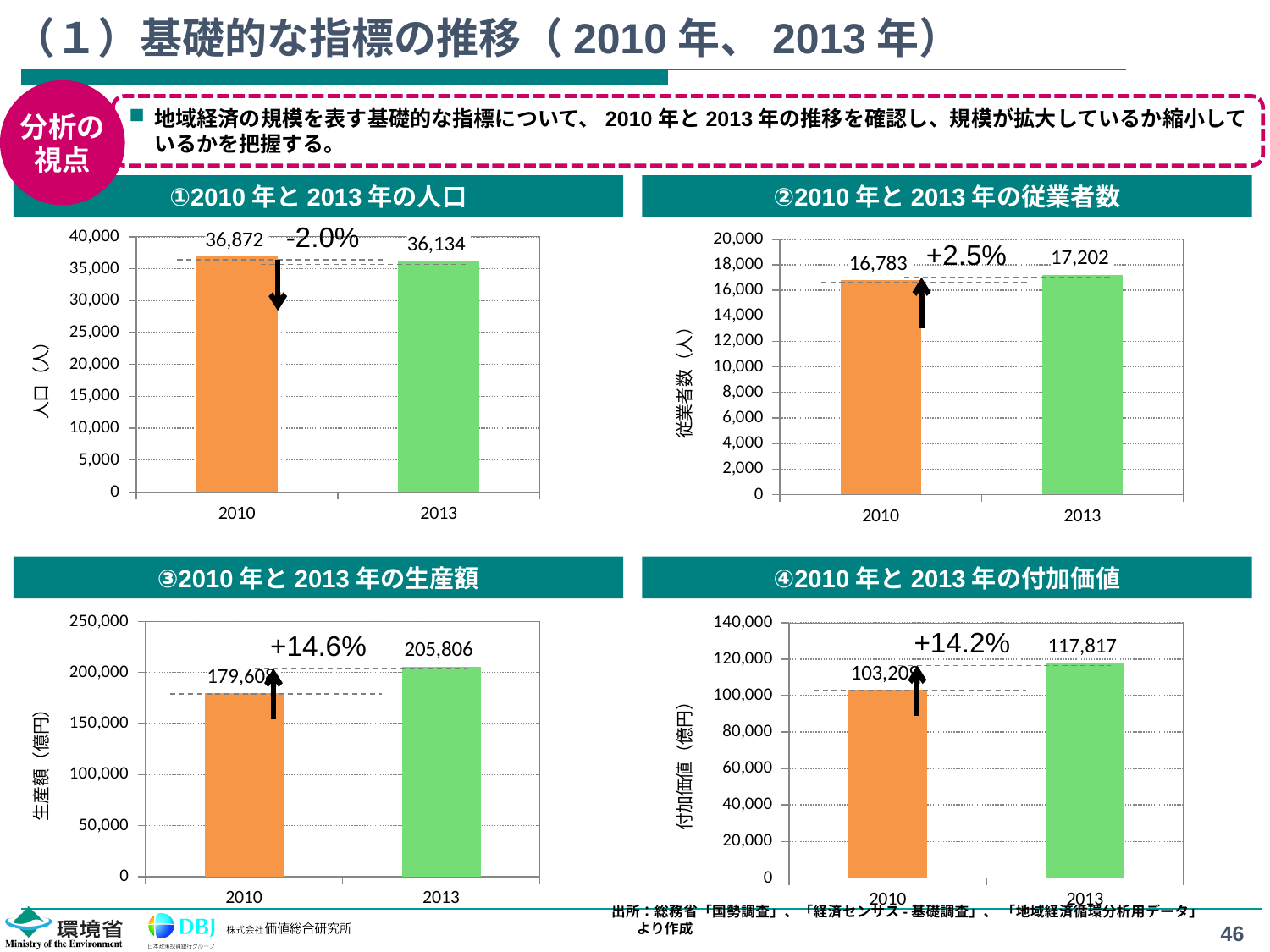

# （１）基礎的な指標の推移（2010年、2013年）
分析の
視点
地域経済の規模を表す基礎的な指標について、2010年と2013年の推移を確認し、規模が拡大しているか縮小しているかを把握する。
①2010年と2013年の人口
②2010年と2013年の従業者数
-2.0%

### Chart

| Category | 人口 |
|---|---|
| 2010 | 36872.0 |
| 2013 | 36134.0 |

### Chart

| Category | 従業者数 |
|---|---|
| 2010 | 16783.0 |
| 2013 | 17201.800000000003 |
+2.5%
③2010年と2013年の生産額
④2010年と2013年の付加価値

### Chart

| Category | 生産額 |
|---|---|
| 2010 | 179608.0997926198 |
| 2013 | 205805.71560236198 |

### Chart

| Category | GRP |
|---|---|
| 2010 | 103208.95026324209 |
| 2013 | 117816.96645977313 |
+14.2%
+14.6%
出所：総務省「国勢調査」、「経済センサス-基礎調査」、 「地域経済循環分析用データ」より作成
46